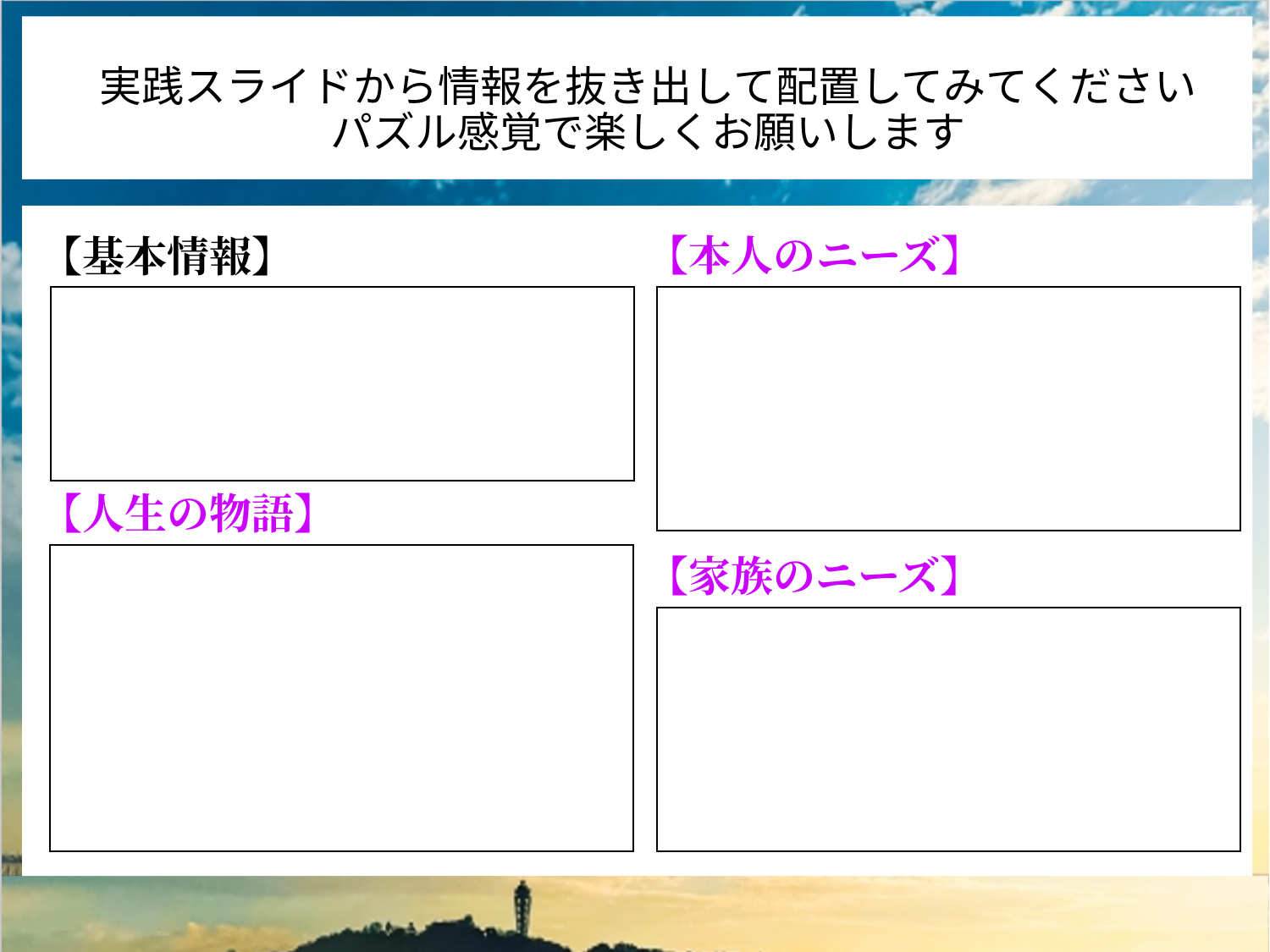

# 実践スライドから情報を抜き出して配置してみてください パズル感覚で楽しくお願いします
【本人のニーズ】
【基本情報】

【人生の物語】
【家族のニーズ】